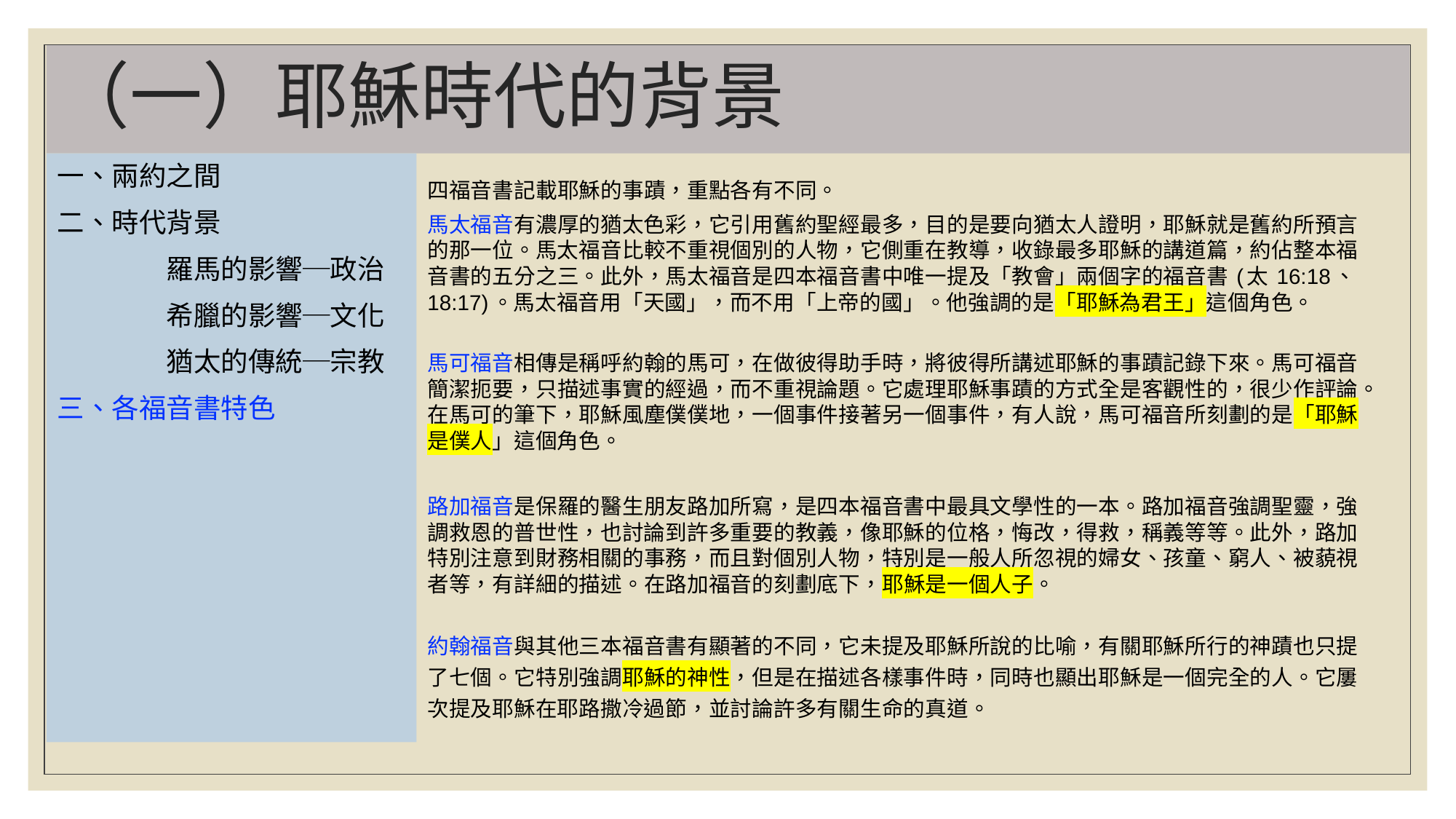

# （一）耶穌時代的背景
一、兩約之間
二、時代背景
	羅馬的影響─政治
	希臘的影響─文化
	猶太的傳統─宗教
三、各福音書特色

四福音書記載耶穌的事蹟，重點各有不同。
馬太福音有濃厚的猶太色彩，它引用舊約聖經最多，目的是要向猶太人證明，耶穌就是舊約所預言的那一位。馬太福音比較不重視個別的人物，它側重在教導，收錄最多耶穌的講道篇，約佔整本福音書的五分之三。此外，馬太福音是四本福音書中唯一提及「教會」兩個字的福音書 (太 16:18、18:17)。馬太福音用「天國」，而不用「上帝的國」。他強調的是「耶穌為君王」這個角色。

馬可福音相傳是稱呼約翰的馬可，在做彼得助手時，將彼得所講述耶穌的事蹟記錄下來。馬可福音簡潔扼要，只描述事實的經過，而不重視論題。它處理耶穌事蹟的方式全是客觀性的，很少作評論。在馬可的筆下，耶穌風塵僕僕地，一個事件接著另一個事件，有人說，馬可福音所刻劃的是「耶穌是僕人」這個角色。

路加福音是保羅的醫生朋友路加所寫，是四本福音書中最具文學性的一本。路加福音強調聖靈，強調救恩的普世性，也討論到許多重要的教義，像耶穌的位格，悔改，得救，稱義等等。此外，路加特別注意到財務相關的事務，而且對個別人物，特別是一般人所忽視的婦女、孩童、窮人、被藐視者等，有詳細的描述。在路加福音的刻劃底下，耶穌是一個人子。

約翰福音與其他三本福音書有顯著的不同，它未提及耶穌所說的比喻，有關耶穌所行的神蹟也只提了七個。它特別強調耶穌的神性，但是在描述各樣事件時，同時也顯出耶穌是一個完全的人。它屢次提及耶穌在耶路撒冷過節，並討論許多有關生命的真道。